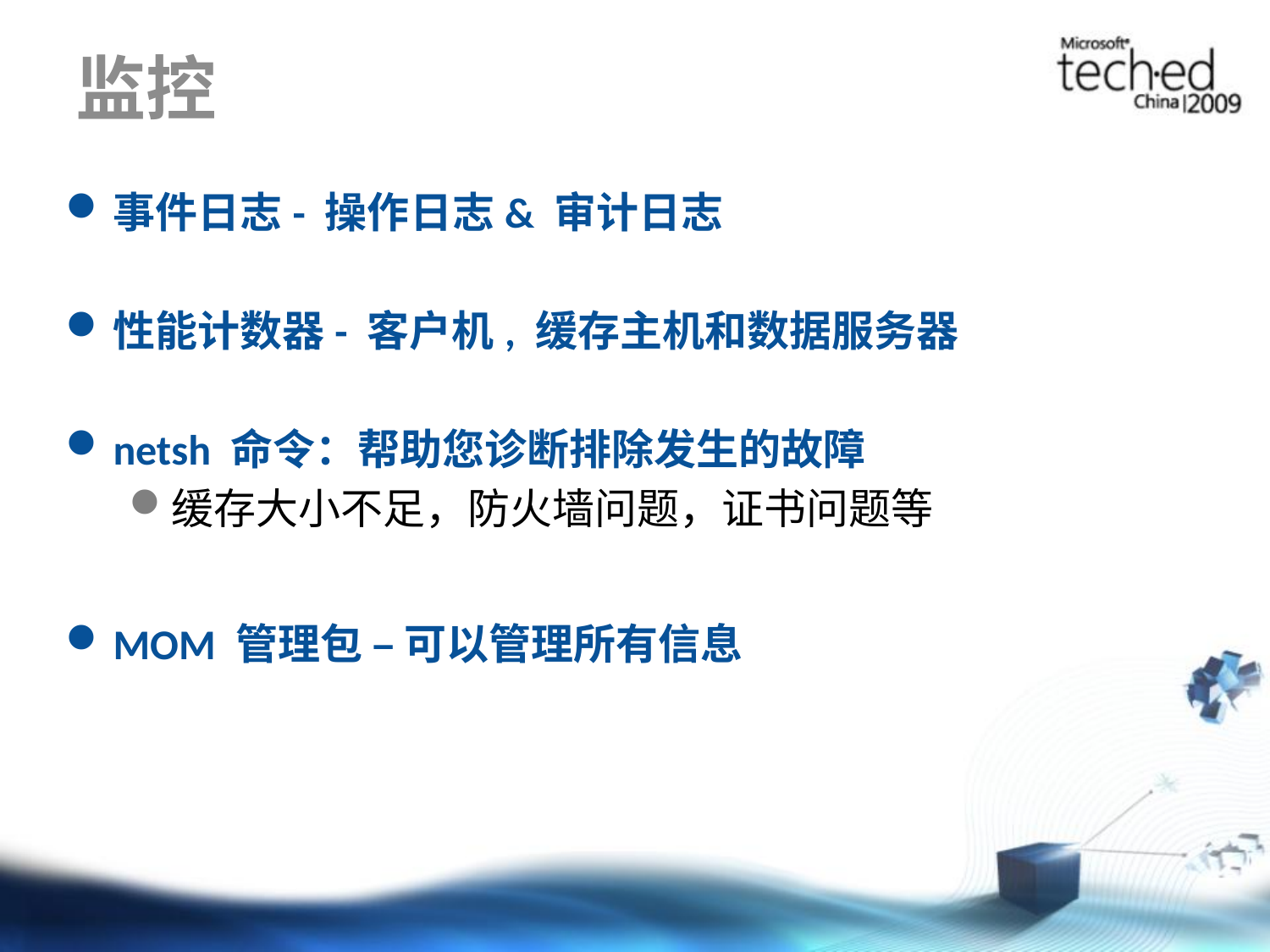

# 监控
事件日志- 操作日志& 审计日志

性能计数器- 客户机, 缓存主机和数据服务器

netsh 命令：帮助您诊断排除发生的故障
缓存大小不足，防火墙问题，证书问题等

MOM 管理包 – 可以管理所有信息